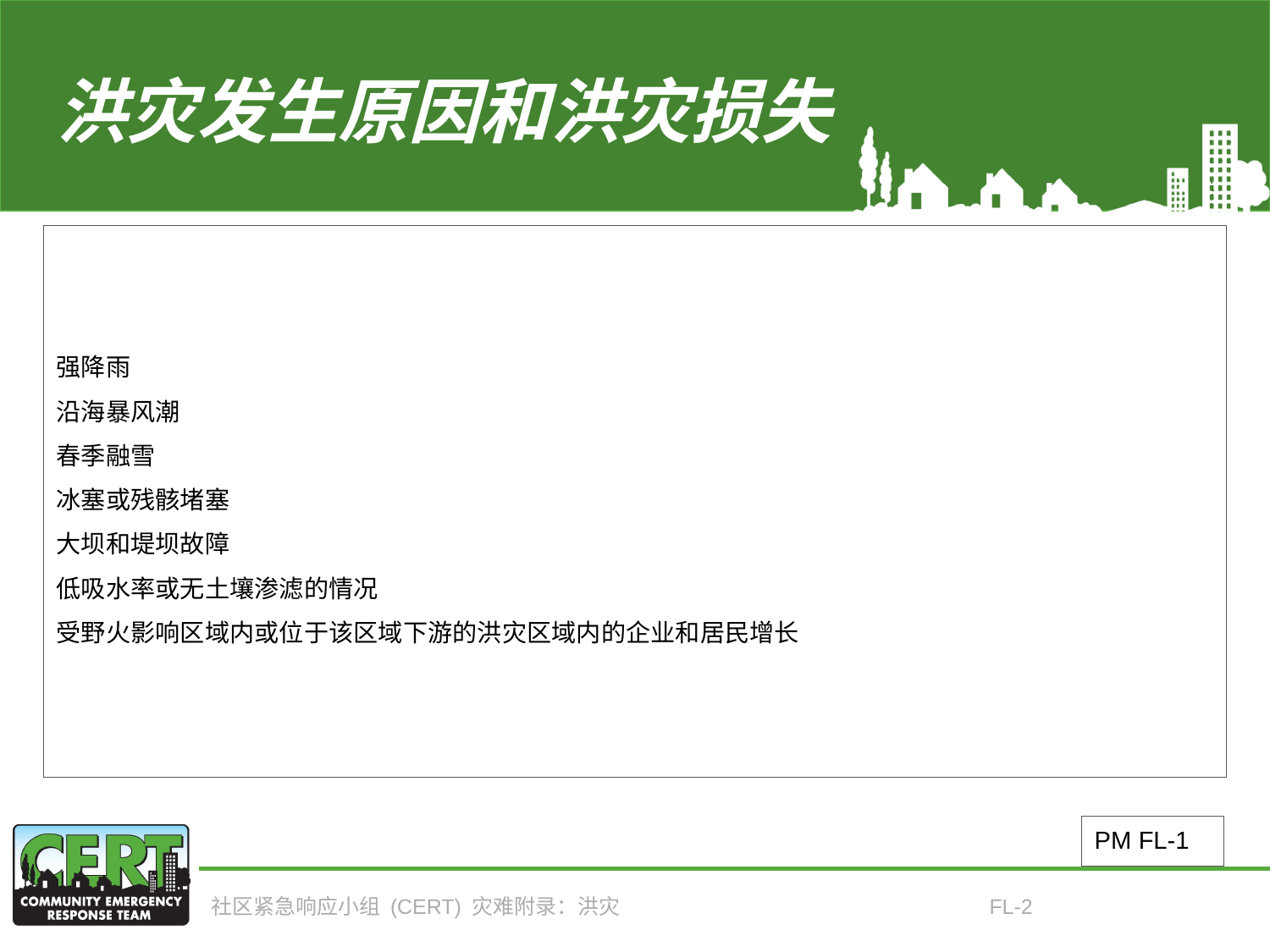

# 洪灾发生原因和洪灾损失
强降雨
沿海暴风潮
春季融雪
冰塞或残骸堵塞
大坝和堤坝故障
低吸水率或无土壤渗滤的情况
受野火影响区域内或位于该区域下游的洪灾区域内的企业和居民增长
PM FL-1
社区紧急响应小组 (CERT) 灾难附录：洪灾
FL-2